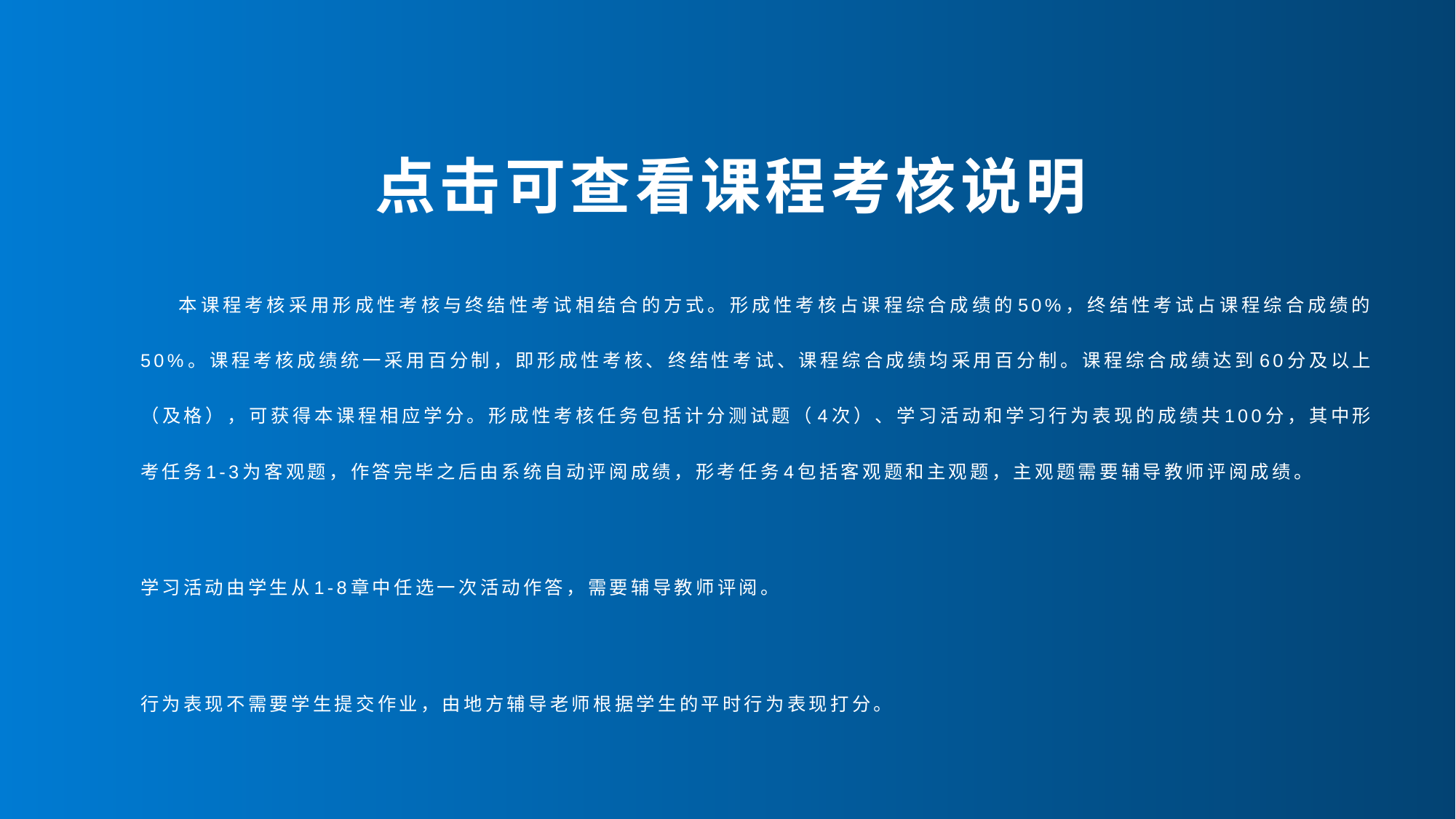

# 点击可查看课程考核说明
      本课程考核采用形成性考核与终结性考试相结合的方式。形成性考核占课程综合成绩的50%，终结性考试占课程综合成绩的50%。课程考核成绩统一采用百分制，即形成性考核、终结性考试、课程综合成绩均采用百分制。课程综合成绩达到60分及以上（及格），可获得本课程相应学分。形成性考核任务包括计分测试题（4次）、学习活动和学习行为表现的成绩共100分，其中形考任务1-3为客观题，作答完毕之后由系统自动评阅成绩，形考任务4包括客观题和主观题，主观题需要辅导教师评阅成绩。

学习活动由学生从1-8章中任选一次活动作答，需要辅导教师评阅。

行为表现不需要学生提交作业，由地方辅导老师根据学生的平时行为表现打分。